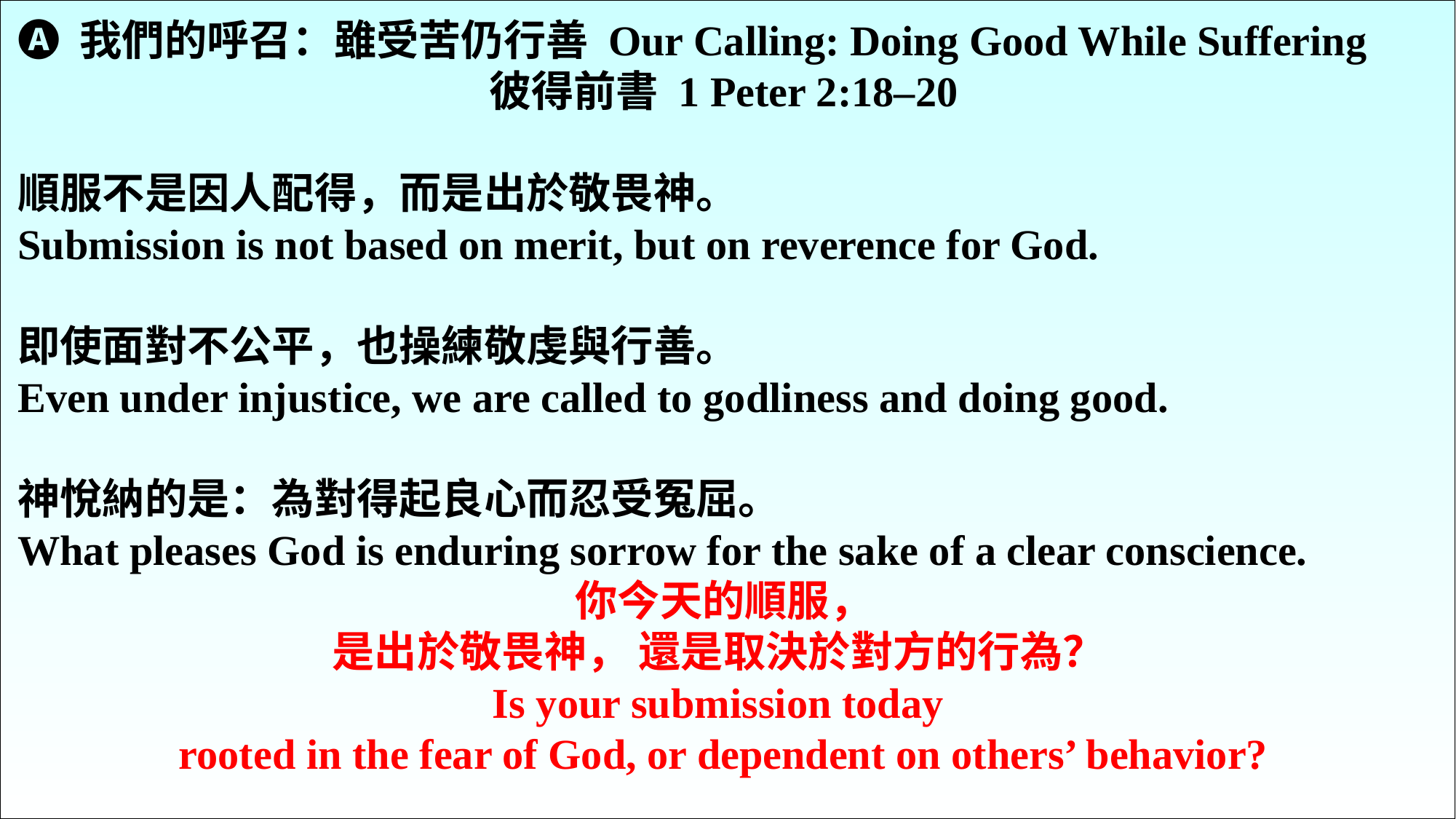

🅐 我們的呼召：雖受苦仍行善 Our Calling: Doing Good While Suffering
彼得前書 1 Peter 2:18–20

順服不是因人配得，而是出於敬畏神。
Submission is not based on merit, but on reverence for God.

即使面對不公平，也操練敬虔與行善。
Even under injustice, we are called to godliness and doing good.

神悅納的是：為對得起良心而忍受冤屈。
What pleases God is enduring sorrow for the sake of a clear conscience.
你今天的順服，
是出於敬畏神， 還是取決於對方的行為？
Is your submission today
rooted in the fear of God, or dependent on others’ behavior?